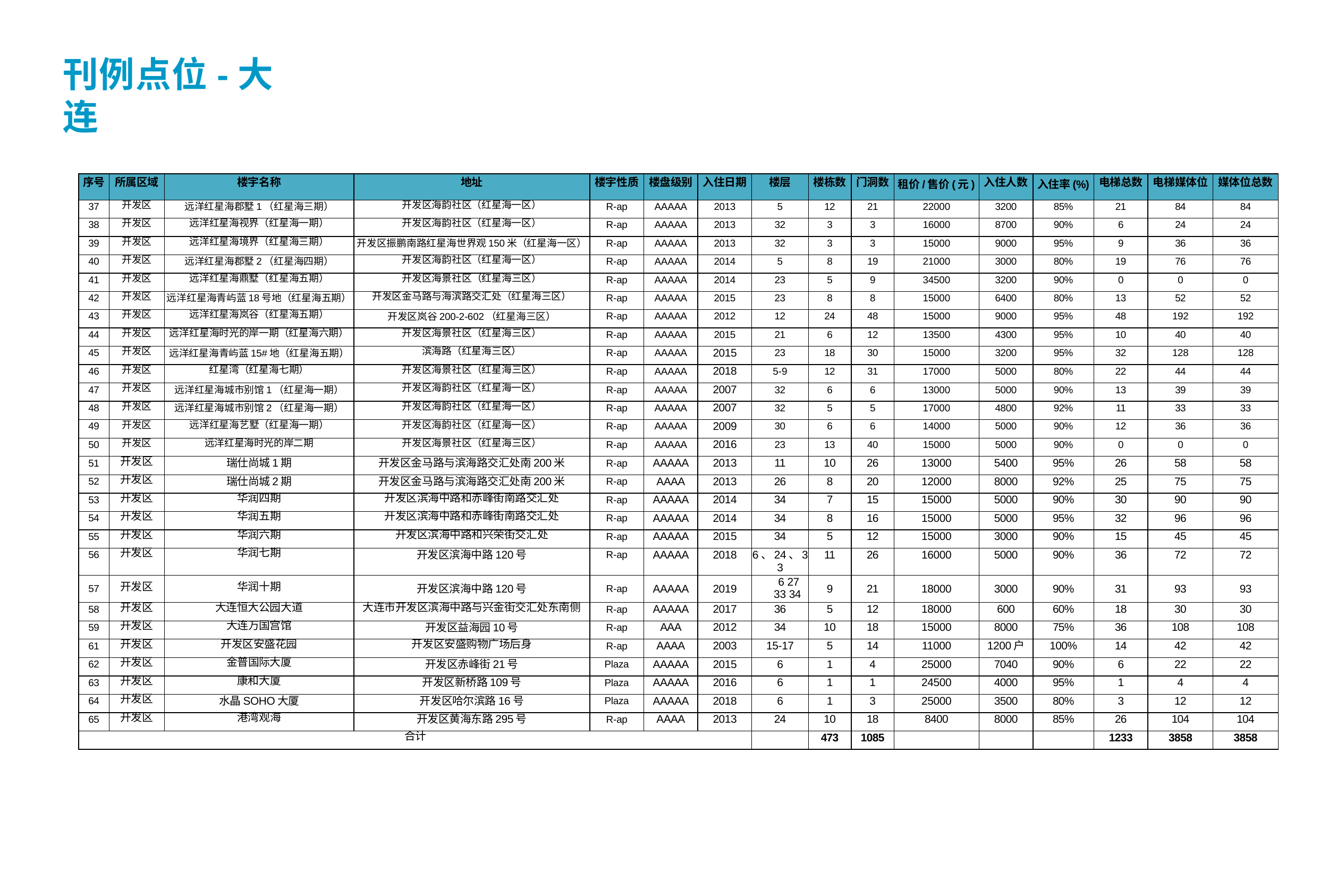

# 刊例点位-大连
| 序号 | 所属区域 | 楼宇名称 | 地址 | 楼宇性质 | 楼盘级别 | 入住日期 | 楼层 | 楼栋数 | 门洞数 | 租价/售价(元) | 入住人数 | 入住率(%) | 电梯总数 | 电梯媒体位 | 媒体位总数 |
| --- | --- | --- | --- | --- | --- | --- | --- | --- | --- | --- | --- | --- | --- | --- | --- |
| 37 | 开发区 | 远洋红星海郡墅1（红星海三期） | 开发区海韵社区（红星海一区） | R-ap | AAAAA | 2013 | 5 | 12 | 21 | 22000 | 3200 | 85% | 21 | 84 | 84 |
| 38 | 开发区 | 远洋红星海视界（红星海一期） | 开发区海韵社区（红星海一区） | R-ap | AAAAA | 2013 | 32 | 3 | 3 | 16000 | 8700 | 90% | 6 | 24 | 24 |
| 39 | 开发区 | 远洋红星海境界（红星海三期） | 开发区振鹏南路红星海世界观150米（红星海一区） | R-ap | AAAAA | 2013 | 32 | 3 | 3 | 15000 | 9000 | 95% | 9 | 36 | 36 |
| 40 | 开发区 | 远洋红星海郡墅2（红星海四期） | 开发区海韵社区（红星海一区） | R-ap | AAAAA | 2014 | 5 | 8 | 19 | 21000 | 3000 | 80% | 19 | 76 | 76 |
| 41 | 开发区 | 远洋红星海鼎墅（红星海五期） | 开发区海景社区（红星海三区） | R-ap | AAAAA | 2014 | 23 | 5 | 9 | 34500 | 3200 | 90% | 0 | 0 | 0 |
| 42 | 开发区 | 远洋红星海青屿蓝18号地（红星海五期） | 开发区金马路与海滨路交汇处（红星海三区） | R-ap | AAAAA | 2015 | 23 | 8 | 8 | 15000 | 6400 | 80% | 13 | 52 | 52 |
| 43 | 开发区 | 远洋红星海岚谷（红星海五期） | 开发区岚谷200-2-602（红星海三区） | R-ap | AAAAA | 2012 | 12 | 24 | 48 | 15000 | 9000 | 95% | 48 | 192 | 192 |
| 44 | 开发区 | 远洋红星海时光的岸一期（红星海六期） | 开发区海景社区（红星海三区） | R-ap | AAAAA | 2015 | 21 | 6 | 12 | 13500 | 4300 | 95% | 10 | 40 | 40 |
| 45 | 开发区 | 远洋红星海青屿蓝15#地（红星海五期） | 滨海路（红星海三区） | R-ap | AAAAA | 2015 | 23 | 18 | 30 | 15000 | 3200 | 95% | 32 | 128 | 128 |
| 46 | 开发区 | 红星湾（红星海七期） | 开发区海景社区（红星海三区） | R-ap | AAAAA | 2018 | 5-9 | 12 | 31 | 17000 | 5000 | 80% | 22 | 44 | 44 |
| 47 | 开发区 | 远洋红星海城市别馆1（红星海一期） | 开发区海韵社区（红星海一区） | R-ap | AAAAA | 2007 | 32 | 6 | 6 | 13000 | 5000 | 90% | 13 | 39 | 39 |
| 48 | 开发区 | 远洋红星海城市别馆2（红星海一期） | 开发区海韵社区（红星海一区） | R-ap | AAAAA | 2007 | 32 | 5 | 5 | 17000 | 4800 | 92% | 11 | 33 | 33 |
| 49 | 开发区 | 远洋红星海艺墅（红星海一期） | 开发区海韵社区（红星海一区） | R-ap | AAAAA | 2009 | 30 | 6 | 6 | 14000 | 5000 | 90% | 12 | 36 | 36 |
| 50 | 开发区 | 远洋红星海时光的岸二期 | 开发区海景社区（红星海三区） | R-ap | AAAAA | 2016 | 23 | 13 | 40 | 15000 | 5000 | 90% | 0 | 0 | 0 |
| 51 | 开发区 | 瑞仕尚城1期 | 开发区金马路与滨海路交汇处南200米 | R-ap | AAAAA | 2013 | 11 | 10 | 26 | 13000 | 5400 | 95% | 26 | 58 | 58 |
| 52 | 开发区 | 瑞仕尚城2期 | 开发区金马路与滨海路交汇处南200米 | R-ap | AAAA | 2013 | 26 | 8 | 20 | 12000 | 8000 | 92% | 25 | 75 | 75 |
| 53 | 开发区 | 华润四期 | 开发区滨海中路和赤峰街南路交汇处 | R-ap | AAAAA | 2014 | 34 | 7 | 15 | 15000 | 5000 | 90% | 30 | 90 | 90 |
| 54 | 开发区 | 华润五期 | 开发区滨海中路和赤峰街南路交汇处 | R-ap | AAAAA | 2014 | 34 | 8 | 16 | 15000 | 5000 | 95% | 32 | 96 | 96 |
| 55 | 开发区 | 华润六期 | 开发区滨海中路和兴荣街交汇处 | R-ap | AAAAA | 2015 | 34 | 5 | 12 | 15000 | 3000 | 90% | 15 | 45 | 45 |
| 56 | 开发区 | 华润七期 | 开发区滨海中路120号 | R-ap | AAAAA | 2018 | 6、24、33 | 11 | 26 | 16000 | 5000 | 90% | 36 | 72 | 72 |
| 57 | 开发区 | 华润十期 | 开发区滨海中路120号 | R-ap | AAAAA | 2019 | 6 27 33 34 | 9 | 21 | 18000 | 3000 | 90% | 31 | 93 | 93 |
| 58 | 开发区 | 大连恒大公园大道 | 大连市开发区滨海中路与兴金街交汇处东南侧 | R-ap | AAAAA | 2017 | 36 | 5 | 12 | 18000 | 600 | 60% | 18 | 30 | 30 |
| 59 | 开发区 | 大连万国宫馆 | 开发区益海园10号 | R-ap | AAA | 2012 | 34 | 10 | 18 | 15000 | 8000 | 75% | 36 | 108 | 108 |
| 61 | 开发区 | 开发区安盛花园 | 开发区安盛购物广场后身 | R-ap | AAAA | 2003 | 15-17 | 5 | 14 | 11000 | 1200户 | 100% | 14 | 42 | 42 |
| 62 | 开发区 | 金普国际大厦 | 开发区赤峰街21号 | Plaza | AAAAA | 2015 | 6 | 1 | 4 | 25000 | 7040 | 90% | 6 | 22 | 22 |
| 63 | 开发区 | 康和大厦 | 开发区新桥路109号 | Plaza | AAAAA | 2016 | 6 | 1 | 1 | 24500 | 4000 | 95% | 1 | 4 | 4 |
| 64 | 开发区 | 水晶SOHO大厦 | 开发区哈尔滨路16号 | Plaza | AAAAA | 2018 | 6 | 1 | 3 | 25000 | 3500 | 80% | 3 | 12 | 12 |
| 65 | 开发区 | 港湾观海 | 开发区黄海东路295号 | R-ap | AAAA | 2013 | 24 | 10 | 18 | 8400 | 8000 | 85% | 26 | 104 | 104 |
| 合计 |  |  |  |  |  |  |  | 473 | 1085 |  |  |  | 1233 | 3858 | 3858 |